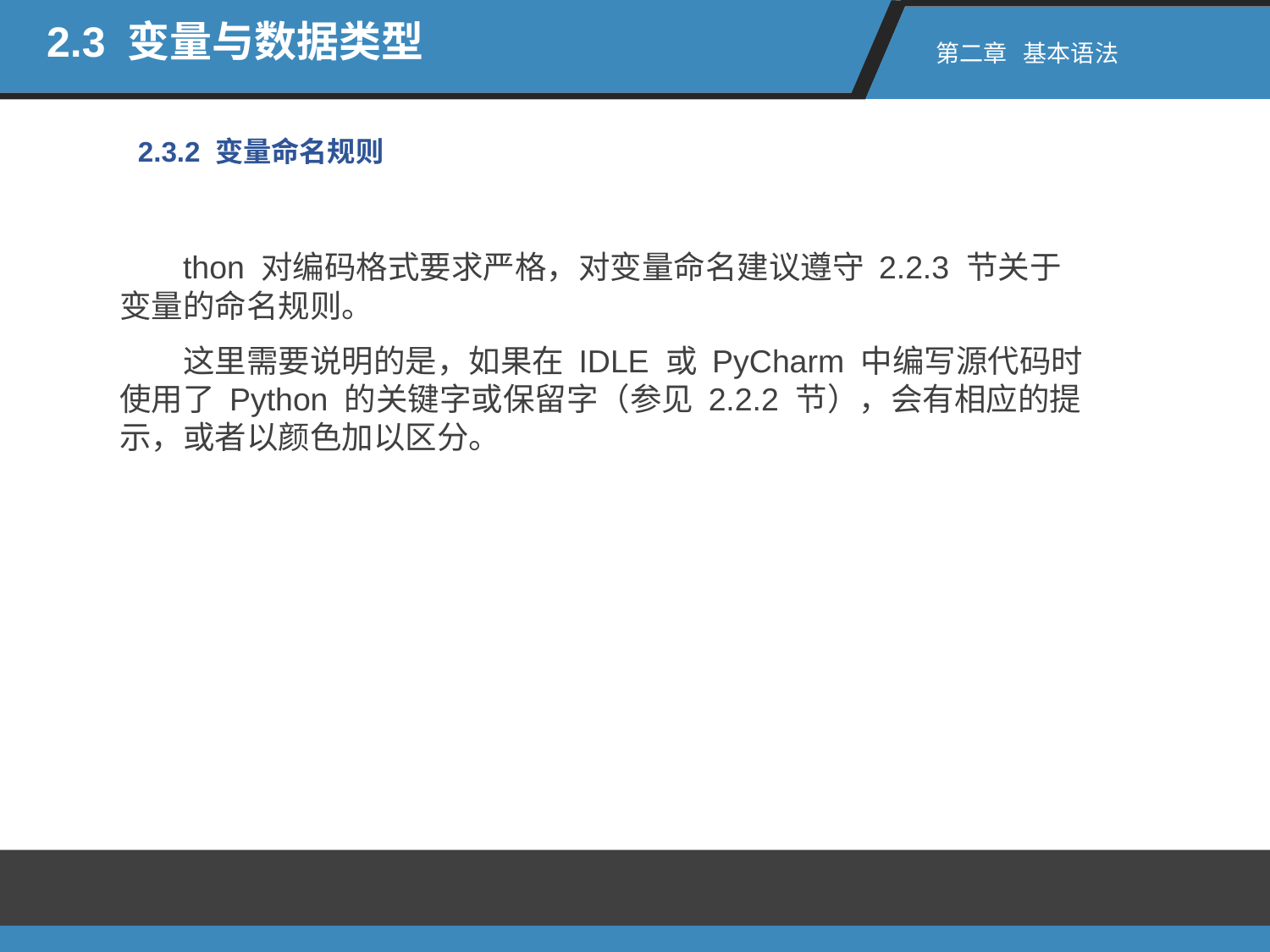

2.3 变量与数据类型
第二章   基本语法
2.3.2 变量命名规则
thon 对编码格式要求严格，对变量命名建议遵守 2.2.3 节关于变量的命名规则。
这里需要说明的是，如果在 IDLE 或 PyCharm 中编写源代码时使用了 Python 的关键字或保留字（参见 2.2.2 节），会有相应的提示，或者以颜色加以区分。